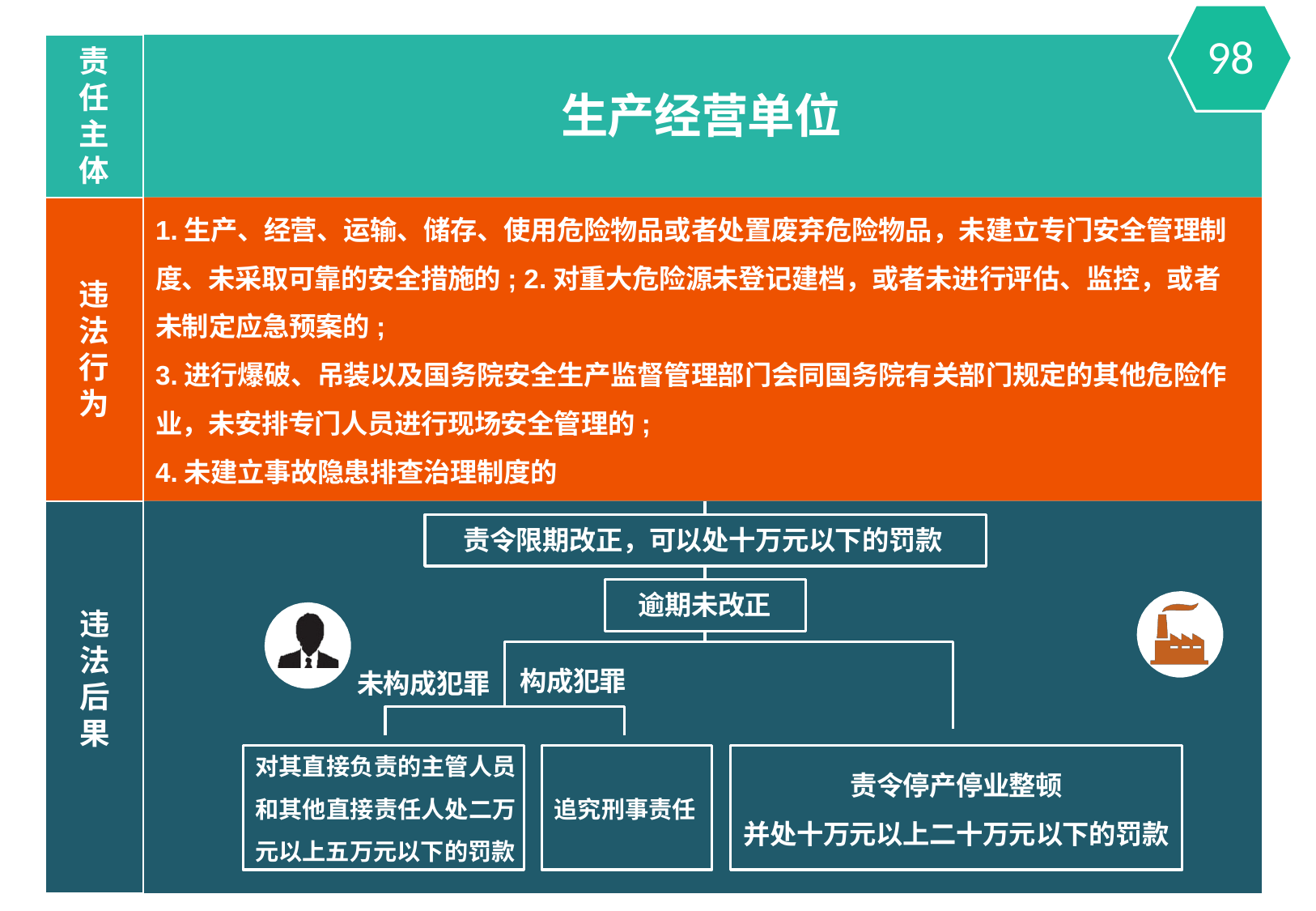

98

责 任 主 体
生产经营单位
1.生产、经营、运输、储存、使用危险物品或者处置废弃危险物品，未建立专门安全管理制 度、未采取可靠的安全措施的; 2.对重大危险源未登记建档，或者未进行评估、监控，或者未制定应急预案的;
3.进行爆破、吊装以及国务院安全生产监督管理部门会同国务院有关部门规定的其他危险作 业，未安排专门人员进行现场安全管理的;
4.未建立事故隐患排查治理制度的

违 法 行 为

责令限期改正，可以处十万元以下的罚款

逾期未改正

违 法 后 果

构成犯罪
未构成犯罪

对其直接负责的主管人员 和其他直接责任人处二万 元以上五万元以下的罚款

责令停产停业整顿
并处十万元以上二十万元以下的罚款
追究刑事责任